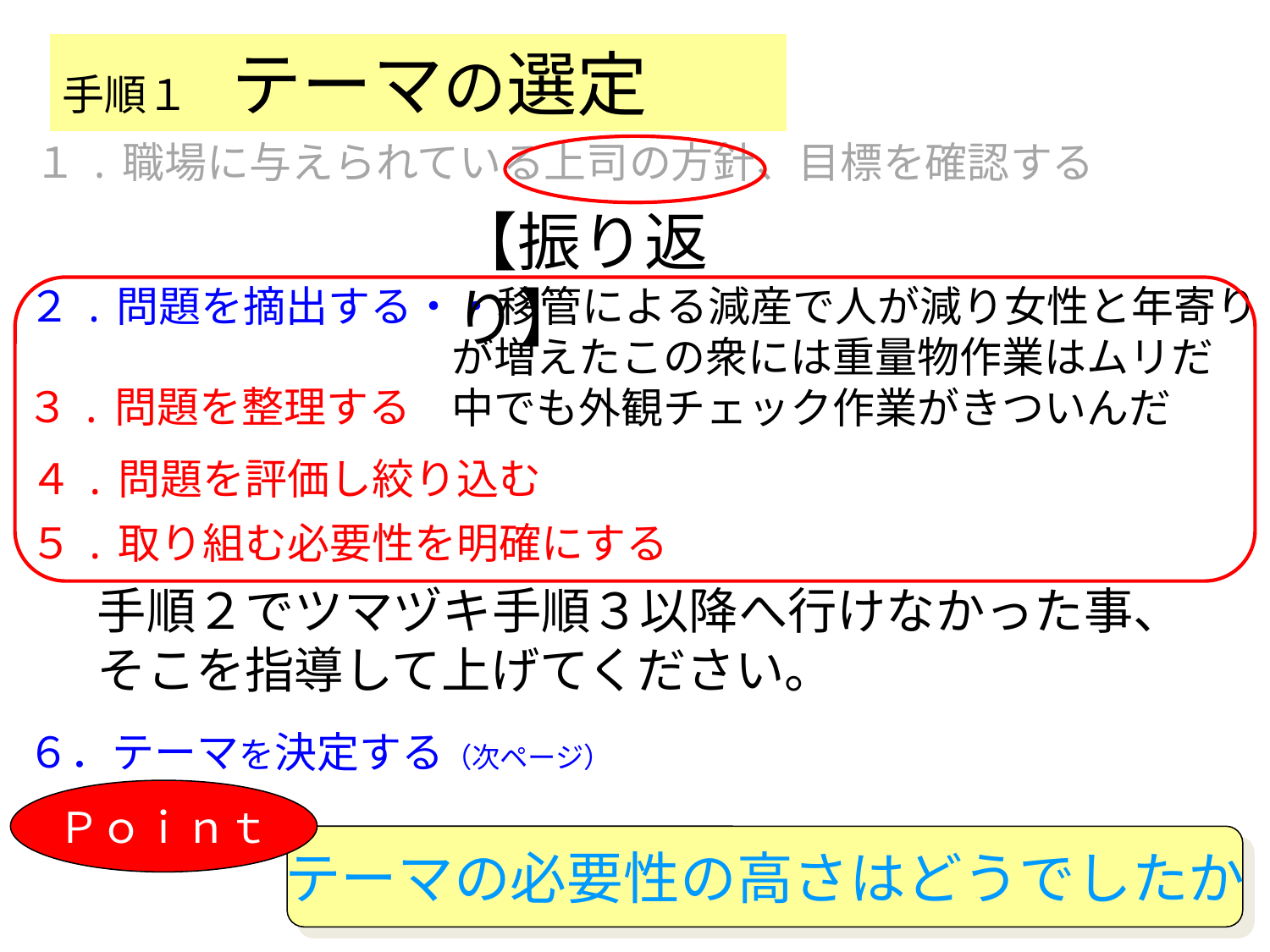

手順１　テーマの選定
１.職場に与えられている上司の方針、目標を確認する

【振り返り】

２.問題を摘出する・・移管による減産で人が減り女性と年寄り
　　　　　　　　　　が増えたこの衆には重量物作業はムリだ
　　　　　　　　　　中でも外観チェック作業がきついんだ

３.問題を整理する
４.問題を評価し絞り込む
５.取り組む必要性を明確にする
手順２でツマヅキ手順３以降へ行けなかった事、
そこを指導して上げてください。
６．テーマを決定する（次ページ）
Ｐｏｉｎｔ
テーマの必要性の高さはどうでしたか